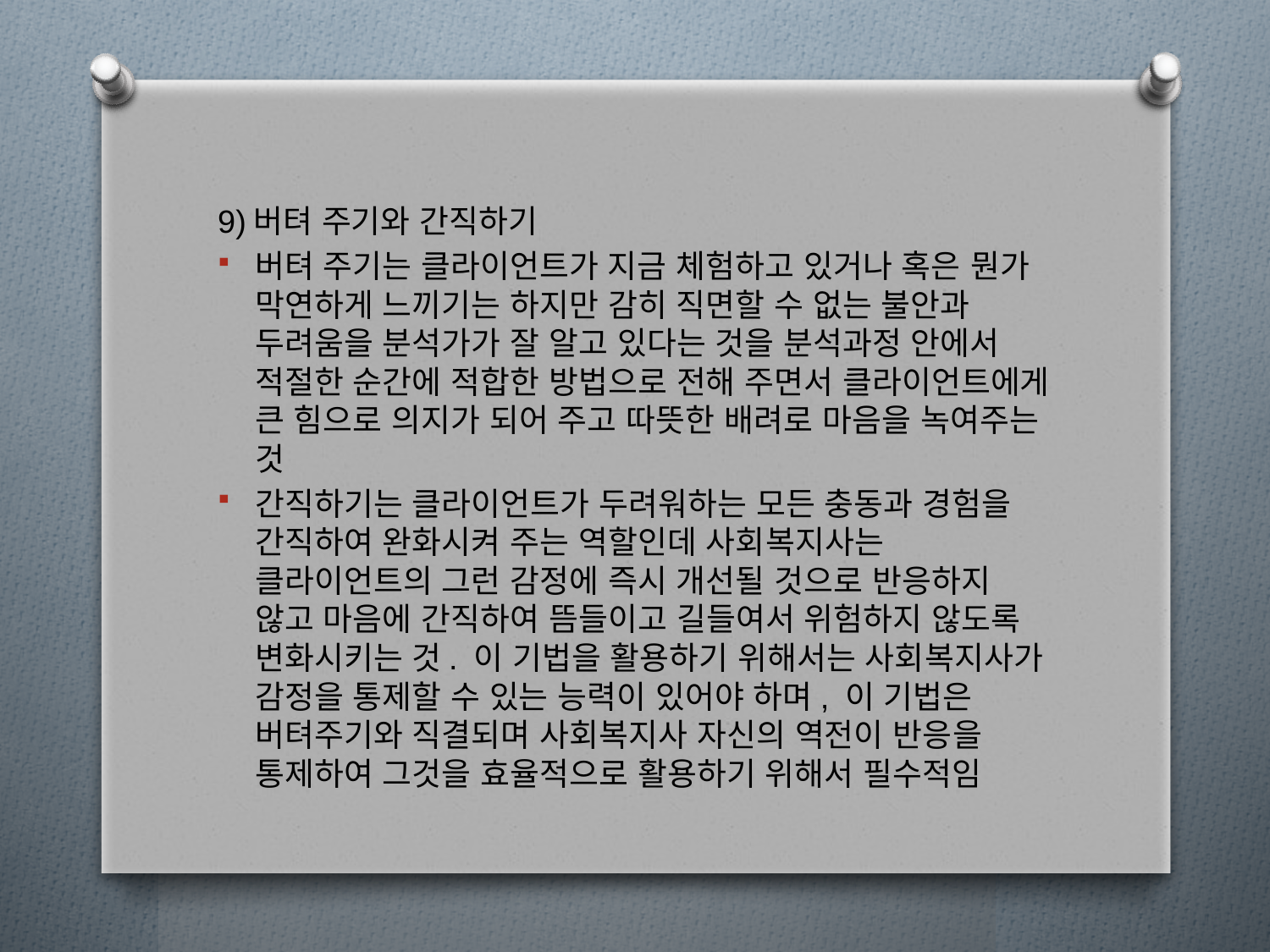

9)버텨 주기와 간직하기
버텨 주기는 클라이언트가 지금 체험하고 있거나 혹은 뭔가 막연하게 느끼기는 하지만 감히 직면할 수 없는 불안과 두려움을 분석가가 잘 알고 있다는 것을 분석과정 안에서 적절한 순간에 적합한 방법으로 전해 주면서 클라이언트에게 큰 힘으로 의지가 되어 주고 따뜻한 배려로 마음을 녹여주는 것
간직하기는 클라이언트가 두려워하는 모든 충동과 경험을 간직하여 완화시켜 주는 역할인데 사회복지사는 클라이언트의 그런 감정에 즉시 개선될 것으로 반응하지 않고 마음에 간직하여 뜸들이고 길들여서 위험하지 않도록 변화시키는 것. 이 기법을 활용하기 위해서는 사회복지사가 감정을 통제할 수 있는 능력이 있어야 하며, 이 기법은 버텨주기와 직결되며 사회복지사 자신의 역전이 반응을 통제하여 그것을 효율적으로 활용하기 위해서 필수적임